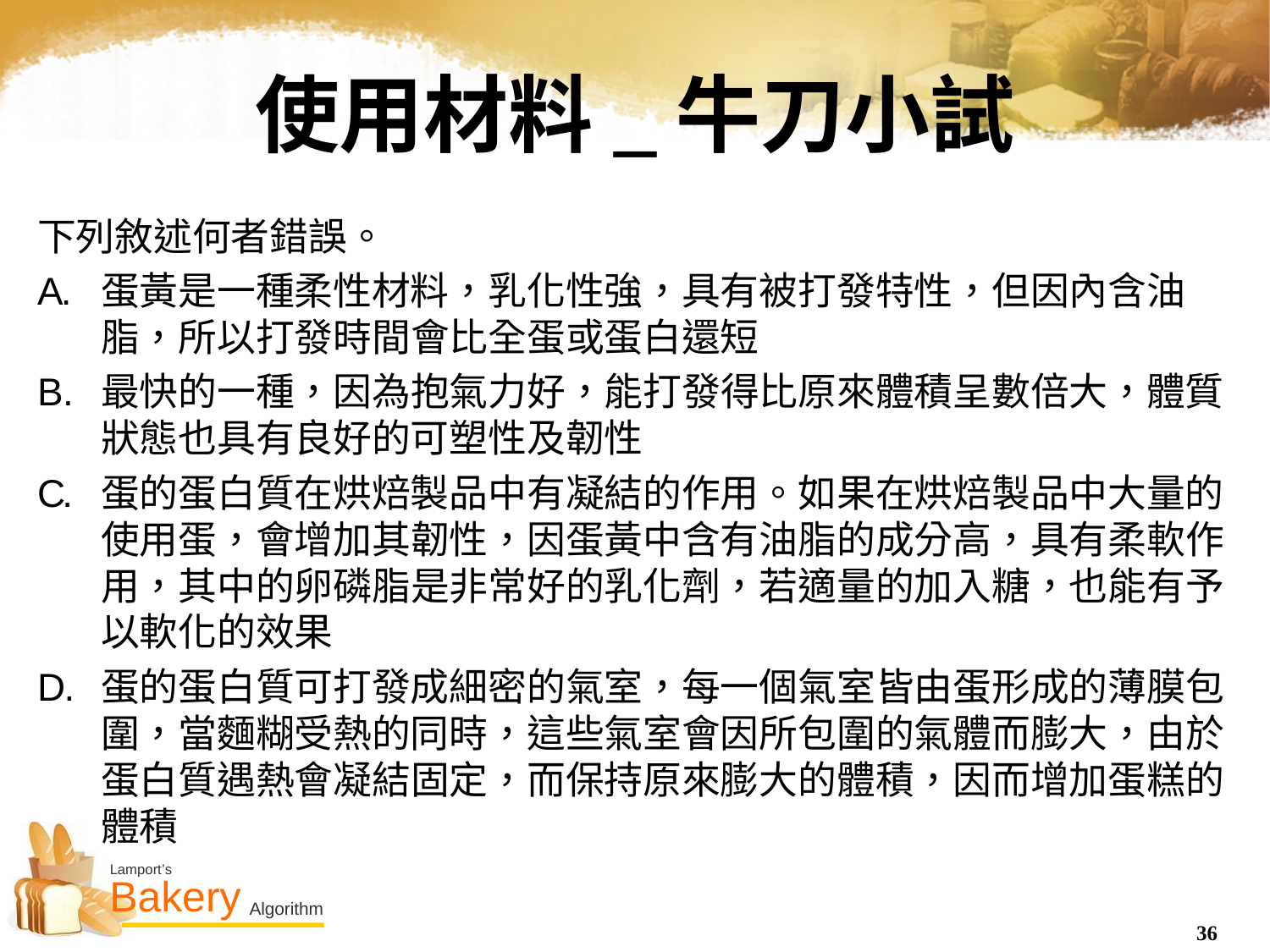

使用材料_牛刀小試
下列敘述何者錯誤。
蛋黃是一種柔性材料，乳化性強，具有被打發特性，但因內含油脂，所以打發時間會比全蛋或蛋白還短
最快的一種，因為抱氣力好，能打發得比原來體積呈數倍大，體質狀態也具有良好的可塑性及韌性
蛋的蛋白質在烘焙製品中有凝結的作用。如果在烘焙製品中大量的使用蛋，會增加其韌性，因蛋黃中含有油脂的成分高，具有柔軟作用，其中的卵磷脂是非常好的乳化劑，若適量的加入糖，也能有予以軟化的效果
蛋的蛋白質可打發成細密的氣室，每一個氣室皆由蛋形成的薄膜包圍，當麵糊受熱的同時，這些氣室會因所包圍的氣體而膨大，由於蛋白質遇熱會凝結固定，而保持原來膨大的體積，因而增加蛋糕的體積